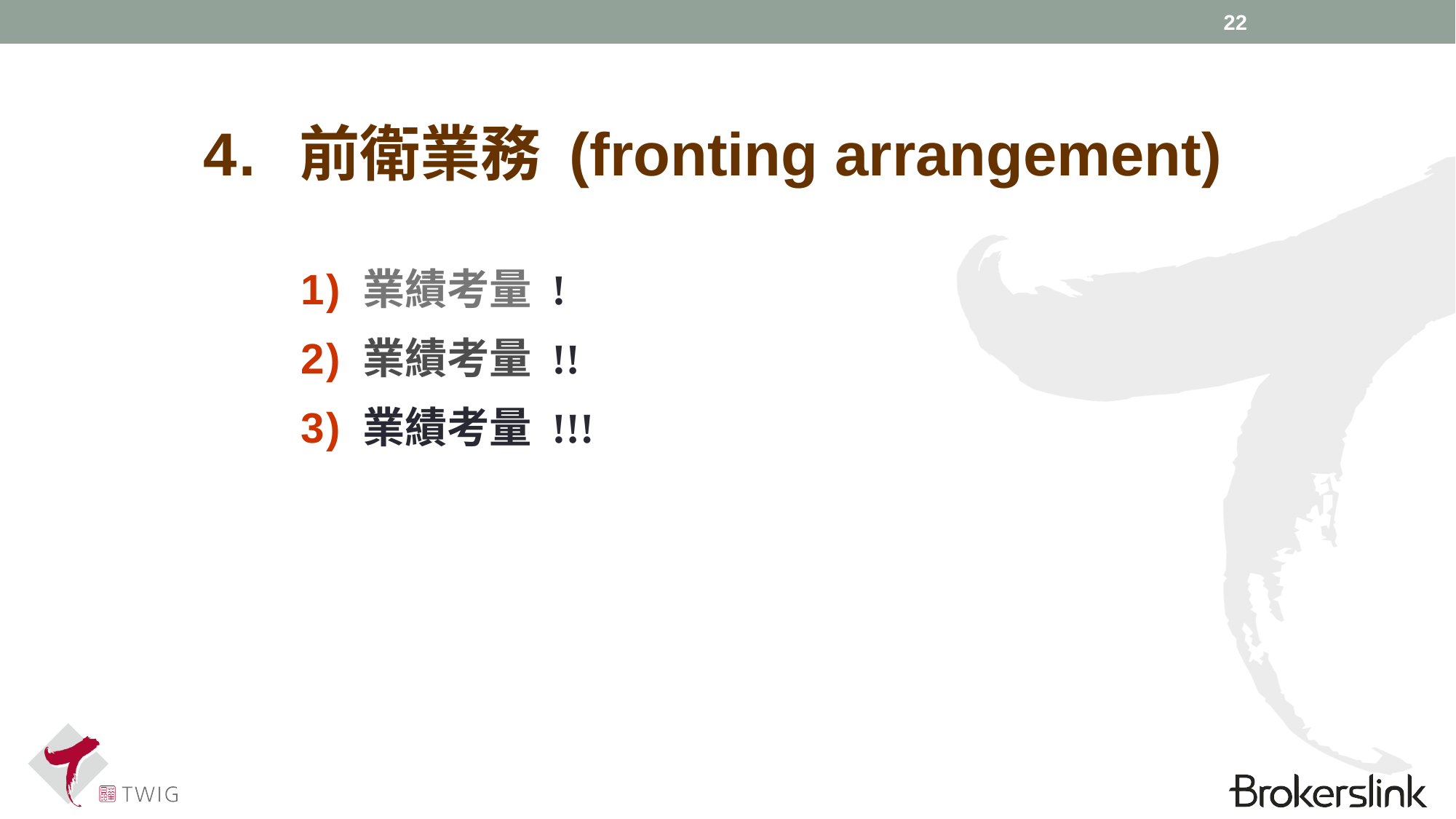

22
前衛業務 (fronting arrangement)
業績考量 !
業績考量 !!
業績考量 !!!